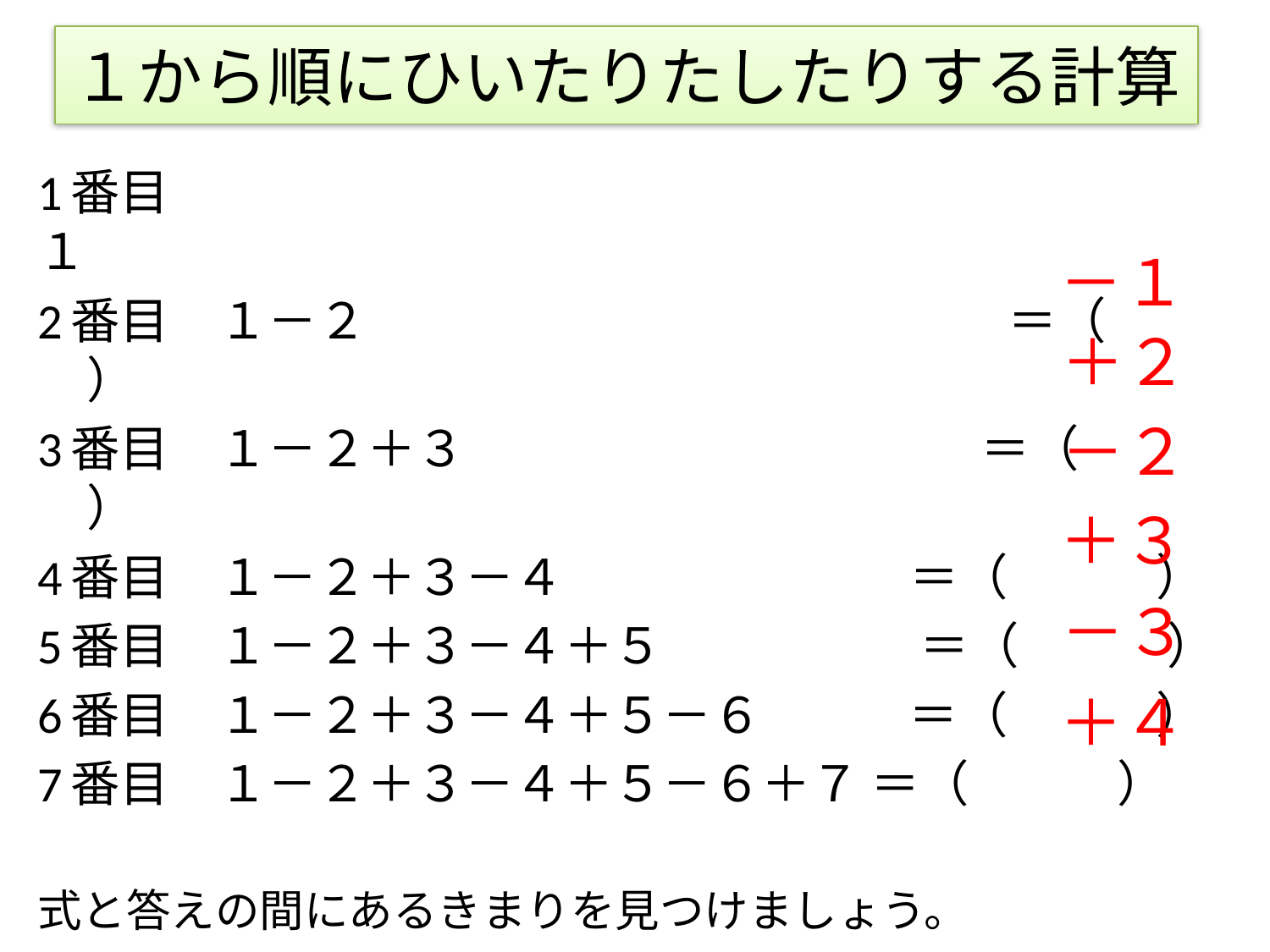

# １から順にひいたりたしたりする計算
1番目　　　　　　　　　　　　　　　　　　　　　１
2番目　１－２　　　　　　　　　　　　　＝（　　　）
3番目　１－２＋３　　　　　　　　　 　 ＝（　　　）
4番目　１－２＋３－４        　　　 　　＝（　　　）
5番目　１－２＋３－４＋５　　　　　 ＝（　　　）
6番目　１－２＋３－４＋５－６　　　＝（　　　）
7番目　１－２＋３－４＋５－６＋７ ＝（　　　）

式と答えの間にあるきまりを見つけましょう。
－１
＋２
－２
＋３
－３
＋４